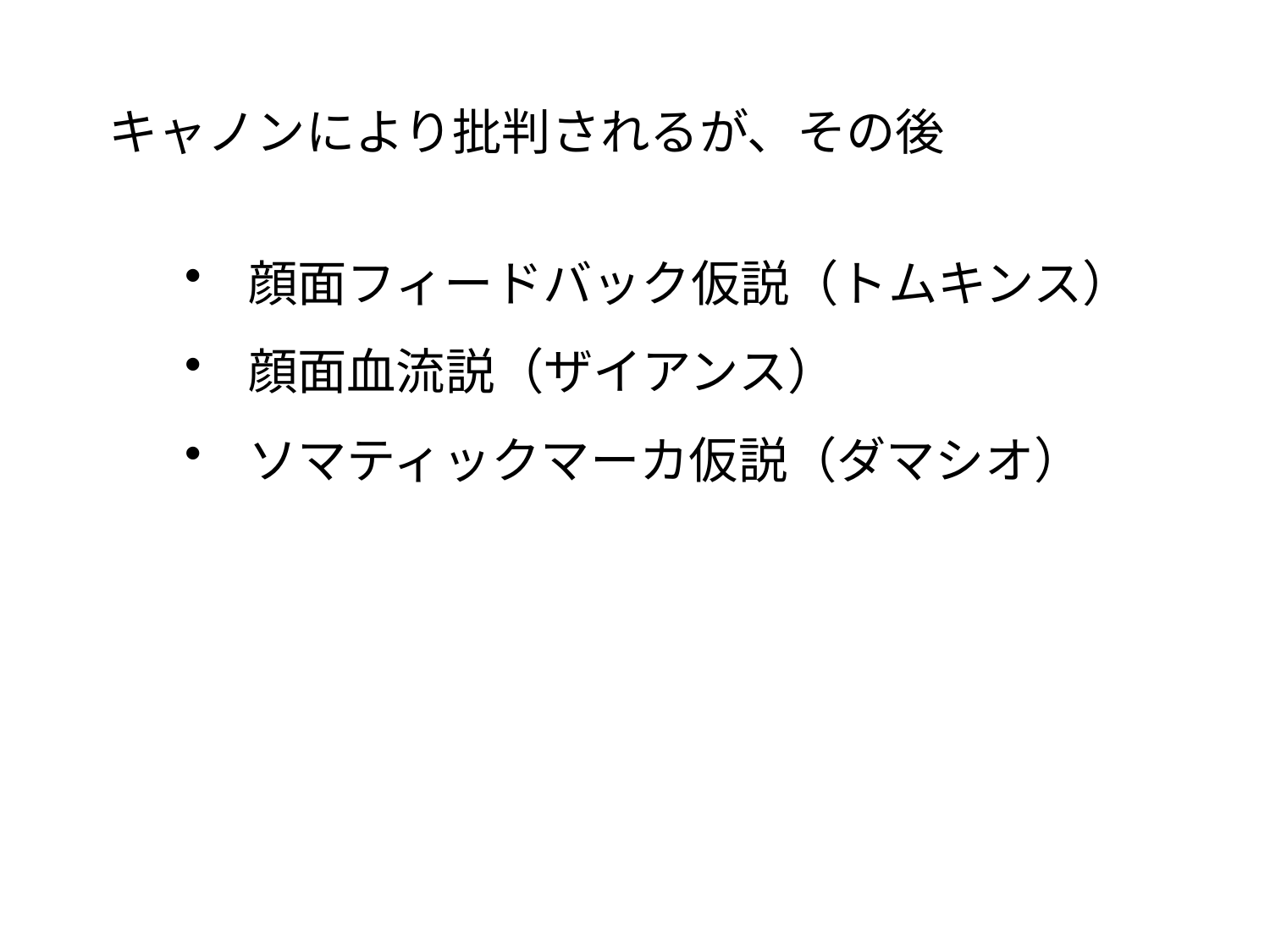

#
キャノンにより批判されるが、その後
顔面フィードバック仮説（トムキンス）
顔面血流説（ザイアンス）
ソマティックマーカ仮説（ダマシオ）